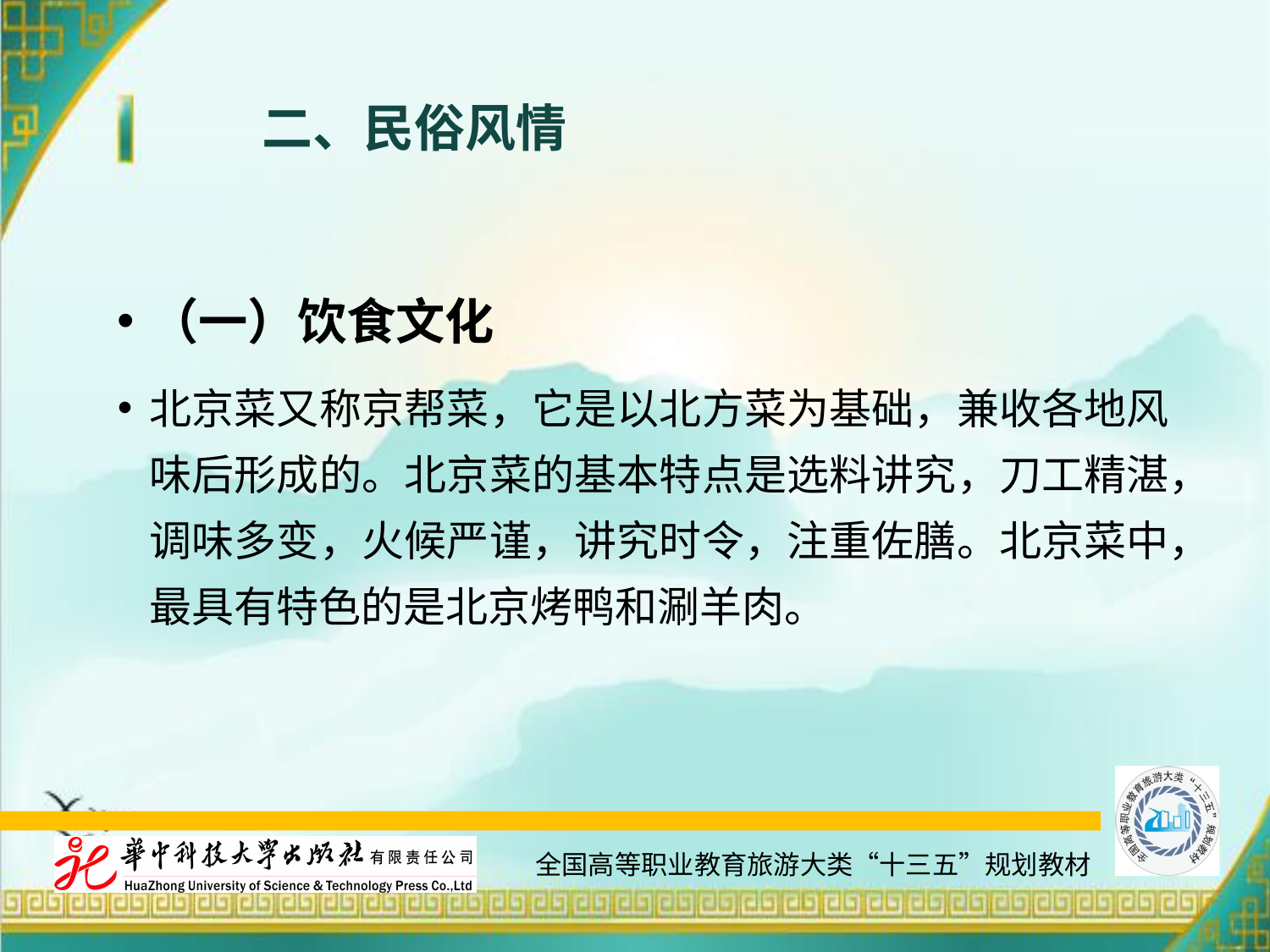

# 二、民俗风情
（一）饮食文化
北京菜又称京帮菜，它是以北方菜为基础，兼收各地风味后形成的。北京菜的基本特点是选料讲究，刀工精湛，调味多变，火候严谨，讲究时令，注重佐膳。北京菜中，最具有特色的是北京烤鸭和涮羊肉。